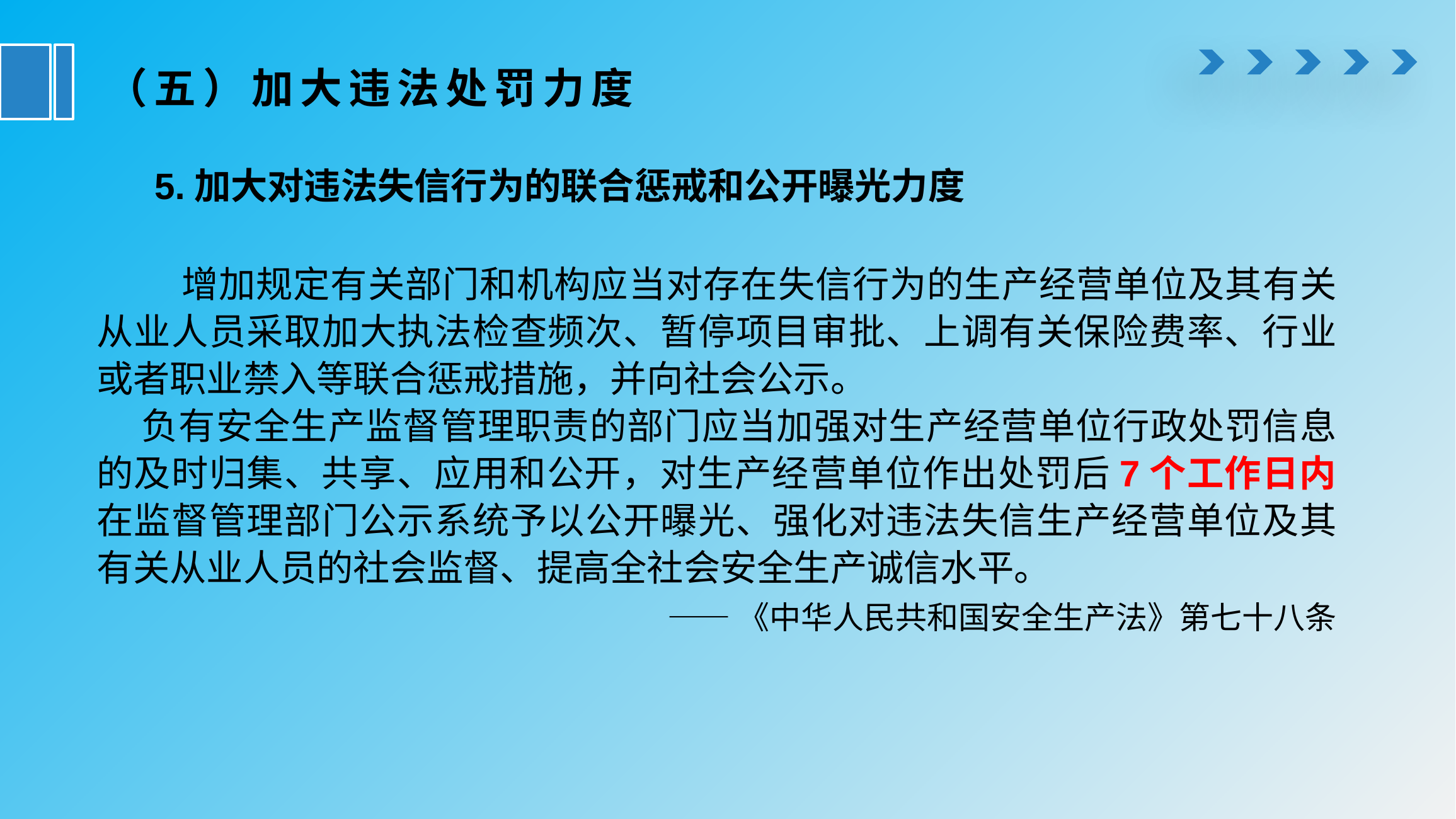

# （五）加大违法处罚力度
         5.加大对违法失信行为的联合惩戒和公开曝光力度
          增加规定有关部门和机构应当对存在失信行为的生产经营单位及其有关从业人员采取加大执法检查频次、暂停项目审批、上调有关保险费率、行业或者职业禁入等联合惩戒措施，并向社会公示。
    负有安全生产监督管理职责的部门应当加强对生产经营单位行政处罚信息的及时归集、共享、应用和公开，对生产经营单位作出处罚后7个工作日内在监督管理部门公示系统予以公开曝光、强化对违法失信生产经营单位及其有关从业人员的社会监督、提高全社会安全生产诚信水平。
——《中华人民共和国安全生产法》第七十八条